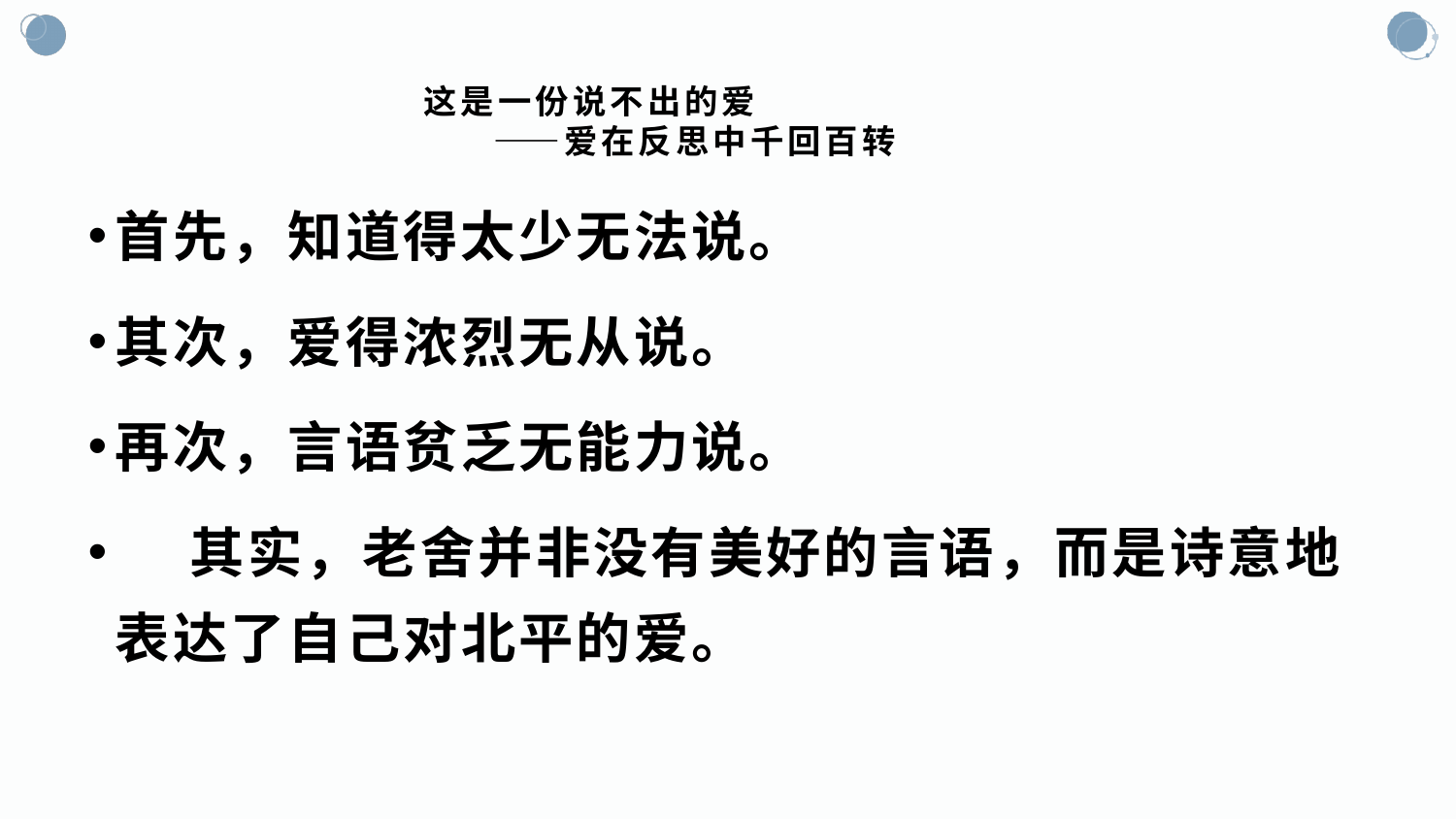

# 这是一份说不出的爱 ——爱在反思中千回百转
首先，知道得太少无法说。
其次，爱得浓烈无从说。
再次，言语贫乏无能力说。
    其实，老舍并非没有美好的言语，而是诗意地表达了自己对北平的爱。